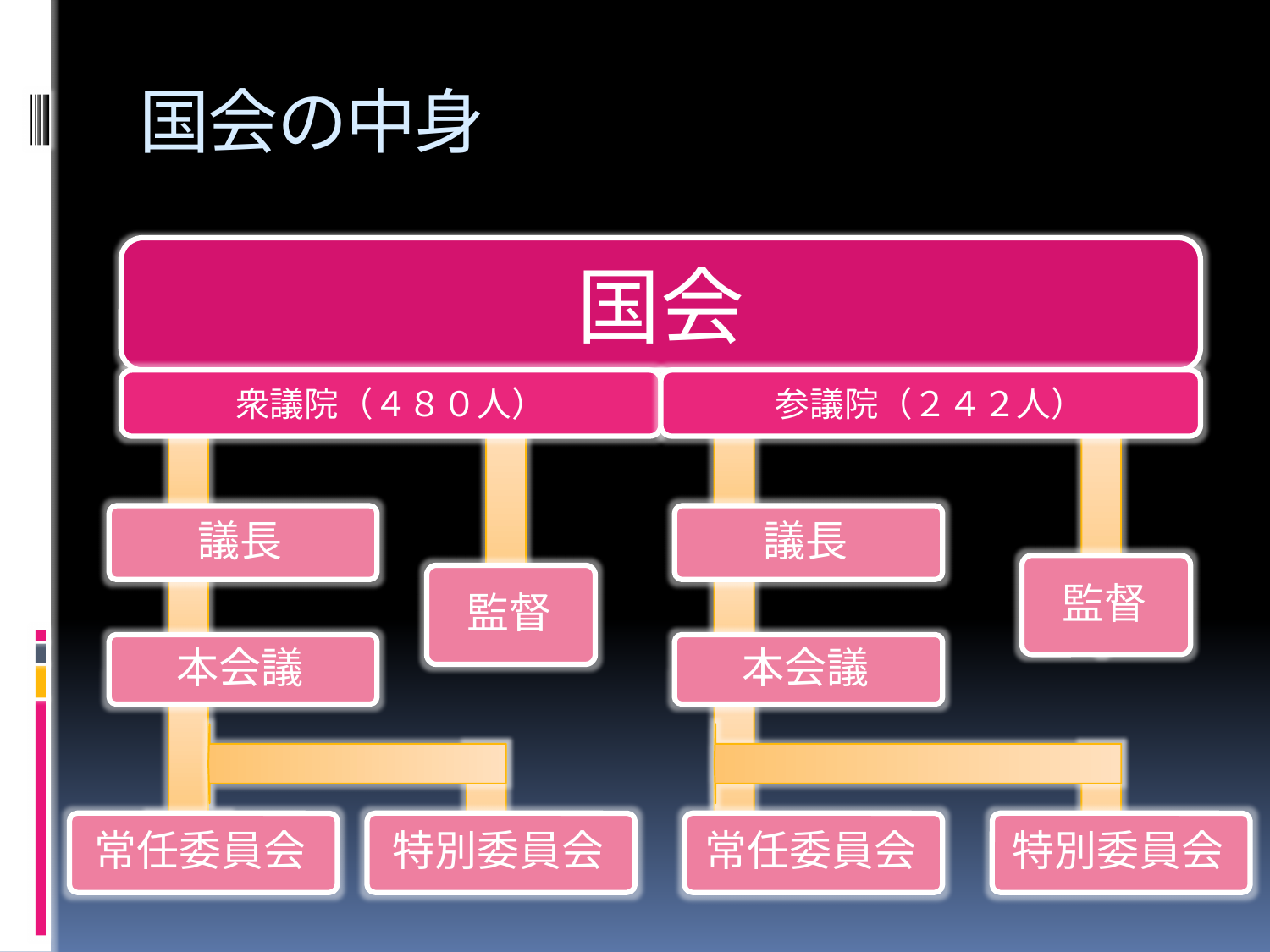

# 国会の中身
国会
衆議院（４８０人）
参議院（２４２人）

議長

議長

監督

監督

本会議

本会議

常任委員会

特別委員会

常任委員会

特別委員会